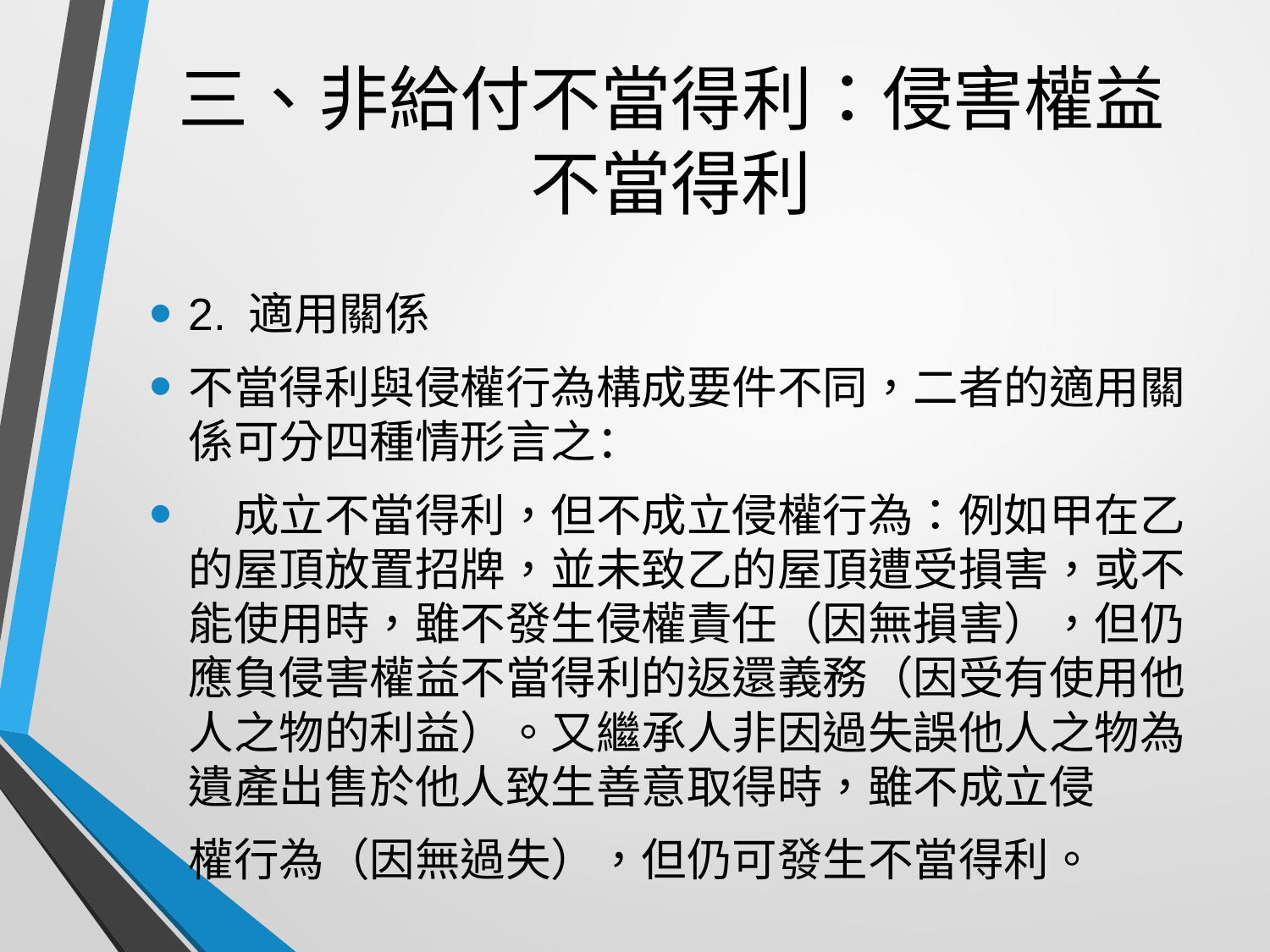

# 三、非給付不當得利：侵害權益不當得利
2. 適用關係
不當得利與侵權行為構成要件不同，二者的適用關係可分四種情形言之：
　成立不當得利，但不成立侵權行為：例如甲在乙的屋頂放置招牌，並未致乙的屋頂遭受損害，或不能使用時，雖不發生侵權責任（因無損害），但仍應負侵害權益不當得利的返還義務（因受有使用他人之物的利益）。又繼承人非因過失誤他人之物為遺產出售於他人致生善意取得時，雖不成立侵
權行為（因無過失），但仍可發生不當得利。